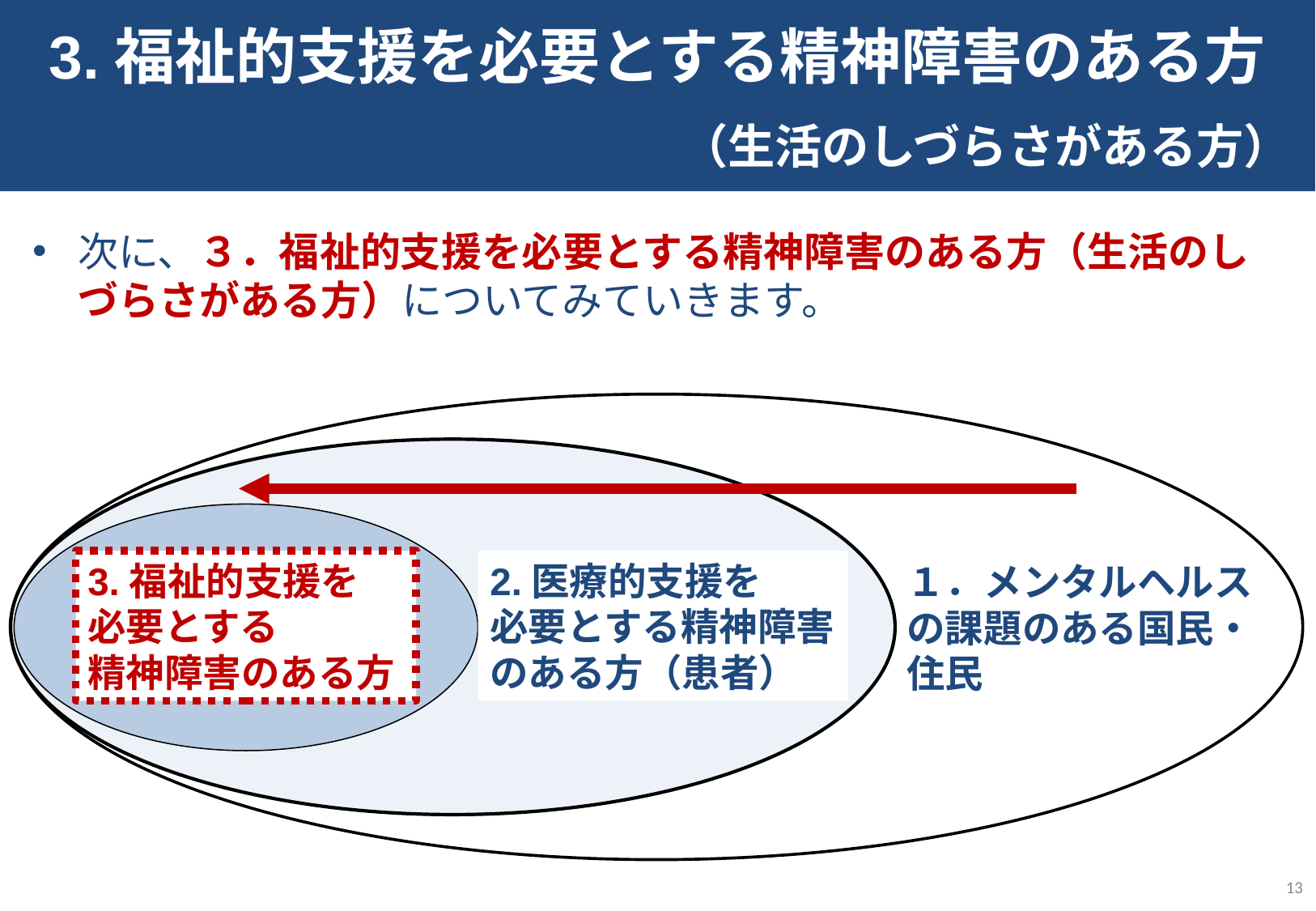

# 3.福祉的支援を必要とする精神障害のある方
（生活のしづらさがある方）
次に、３．福祉的支援を必要とする精神障害のある方（生活のしづらさがある方）についてみていきます。

3.福祉的支援を
必要とする
精神障害のある方
2.医療的支援を
必要とする精神障害のある方（患者）
１．メンタルヘルスの課題のある国民・住民
13